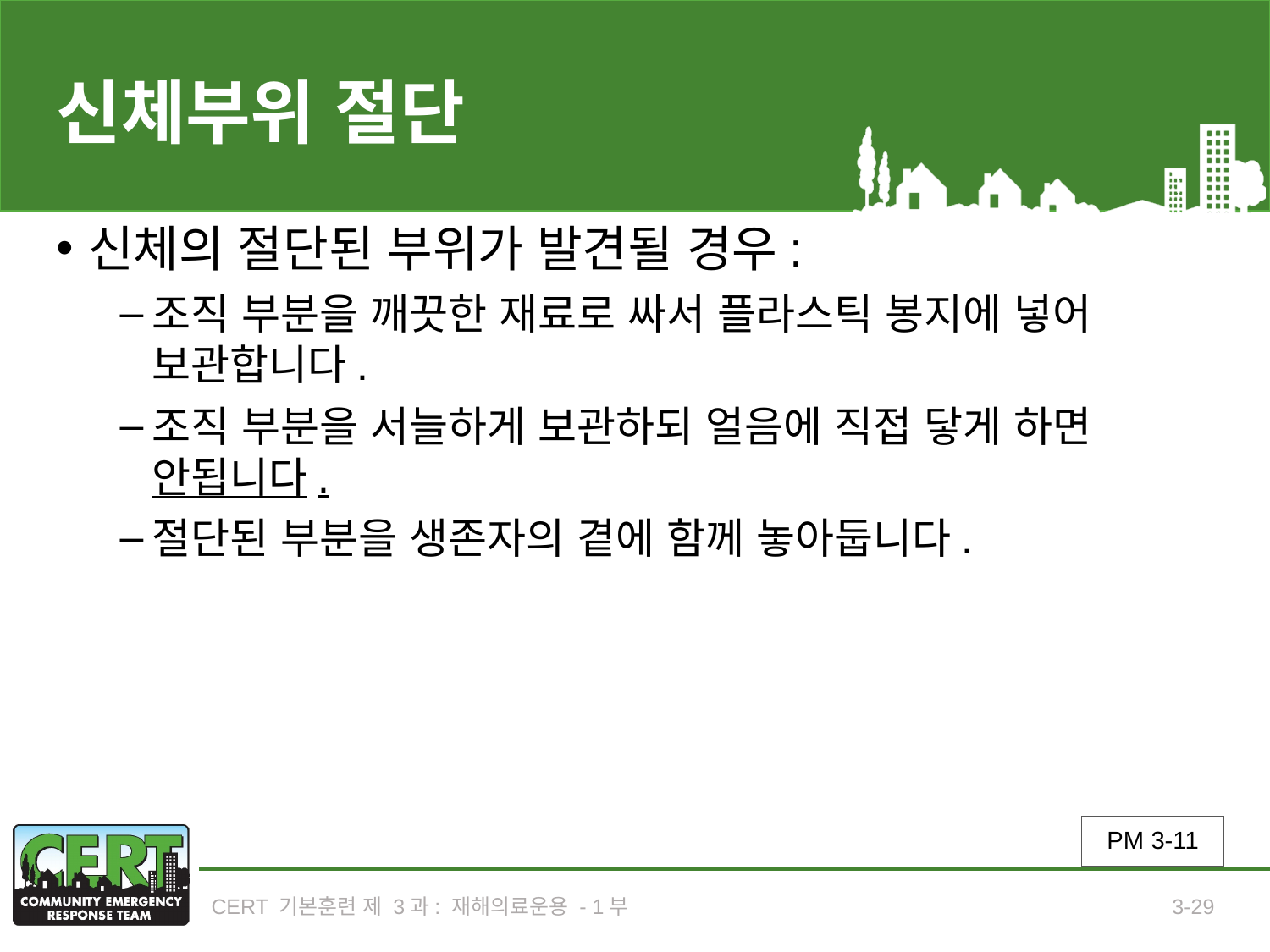

# 신체부위 절단
신체의 절단된 부위가 발견될 경우:
조직 부분을 깨끗한 재료로 싸서 플라스틱 봉지에 넣어 보관합니다.
조직 부분을 서늘하게 보관하되 얼음에 직접 닿게 하면 안됩니다.
절단된 부분을 생존자의 곁에 함께 놓아둡니다.

PM 3-11
CERT 기본훈련 제 3과: 재해의료운용 - 1부
3-29